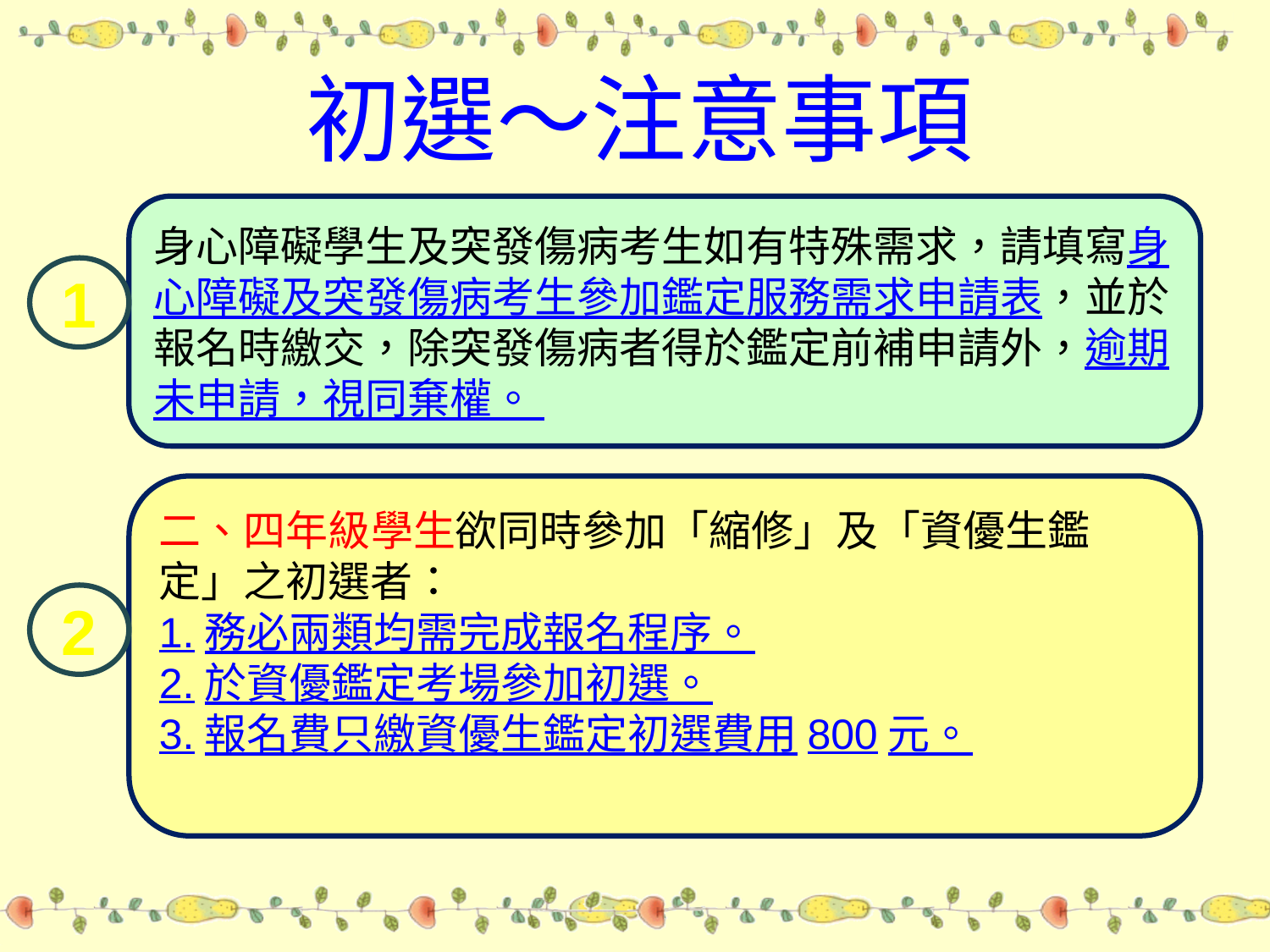

# 初選～注意事項
身心障礙學生及突發傷病考生如有特殊需求，請填寫身心障礙及突發傷病考生參加鑑定服務需求申請表，並於報名時繳交，除突發傷病者得於鑑定前補申請外，逾期未申請，視同棄權。
1
二、四年級學生欲同時參加「縮修」及「資優生鑑定」之初選者：
1.務必兩類均需完成報名程序。
2.於資優鑑定考場參加初選。
3.報名費只繳資優生鑑定初選費用800元。

2